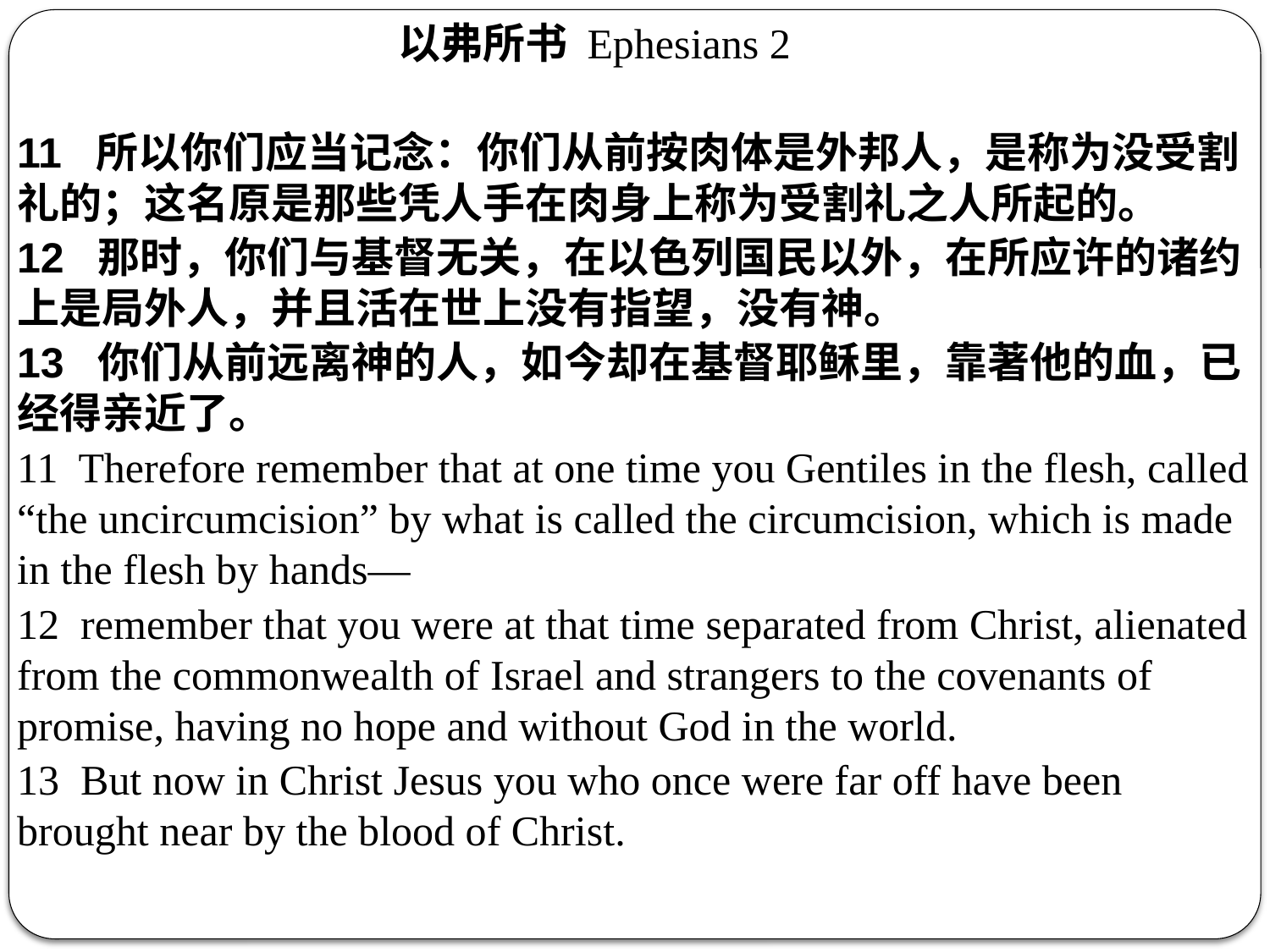

以弗所书 Ephesians 2

11  所以你们应当记念：你们从前按肉体是外邦人，是称为没受割礼的；这名原是那些凭人手在肉身上称为受割礼之人所起的。
12  那时，你们与基督无关，在以色列国民以外，在所应许的诸约上是局外人，并且活在世上没有指望，没有神。
13  你们从前远离神的人，如今却在基督耶稣里，靠著他的血，已经得亲近了。
11  Therefore remember that at one time you Gentiles in the flesh, called “the uncircumcision” by what is called the circumcision, which is made in the flesh by hands—
12  remember that you were at that time separated from Christ, alienated from the commonwealth of Israel and strangers to the covenants of promise, having no hope and without God in the world.
13  But now in Christ Jesus you who once were far off have been brought near by the blood of Christ.